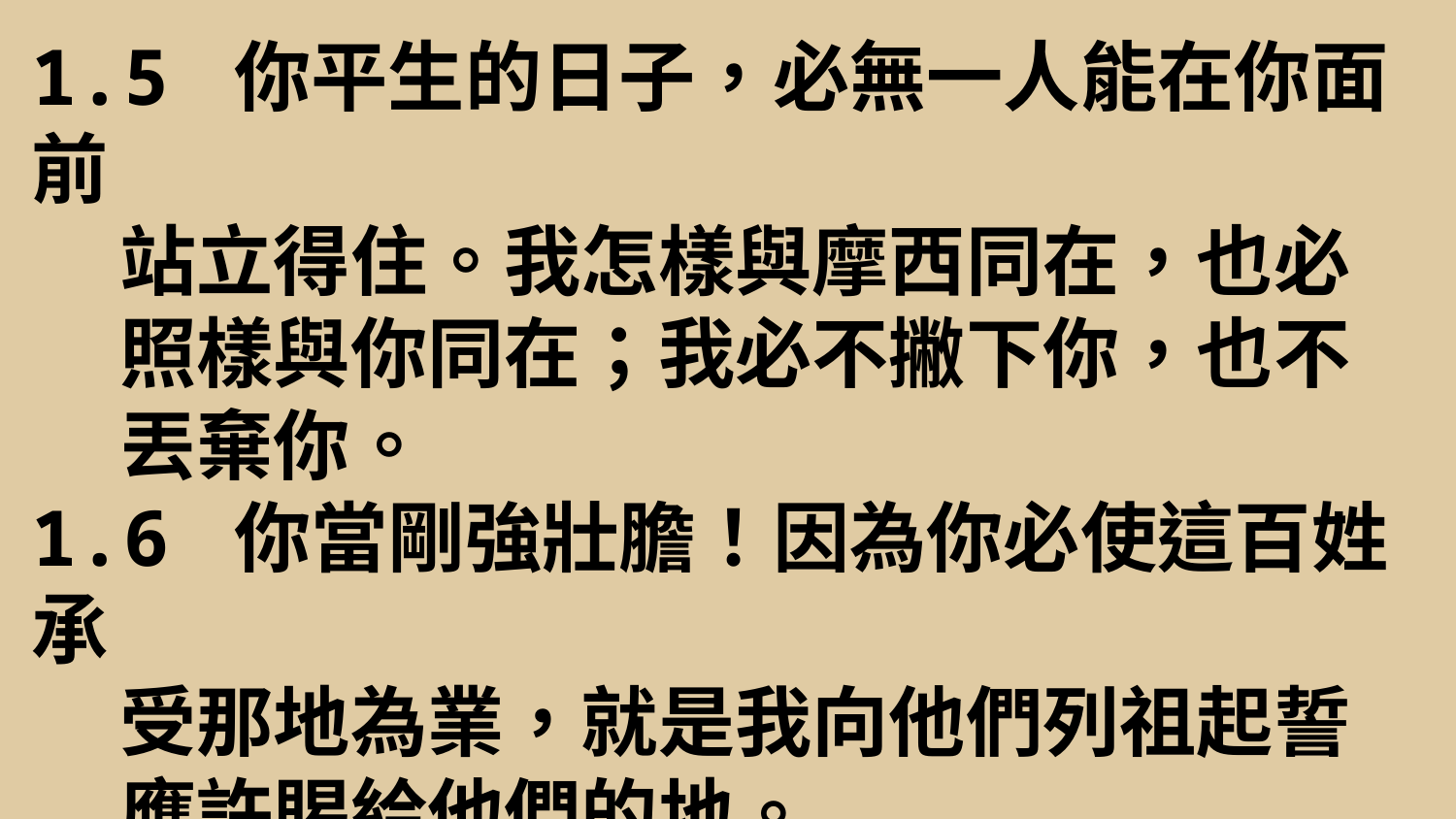

1.5 你平生的日子，必無一人能在你面前
    站立得住。我怎樣與摩西同在，也必
    照樣與你同在；我必不撇下你，也不
    丟棄你。
1.6 你當剛強壯膽！因為你必使這百姓承
    受那地為業，就是我向他們列祖起誓
    應許賜給他們的地。